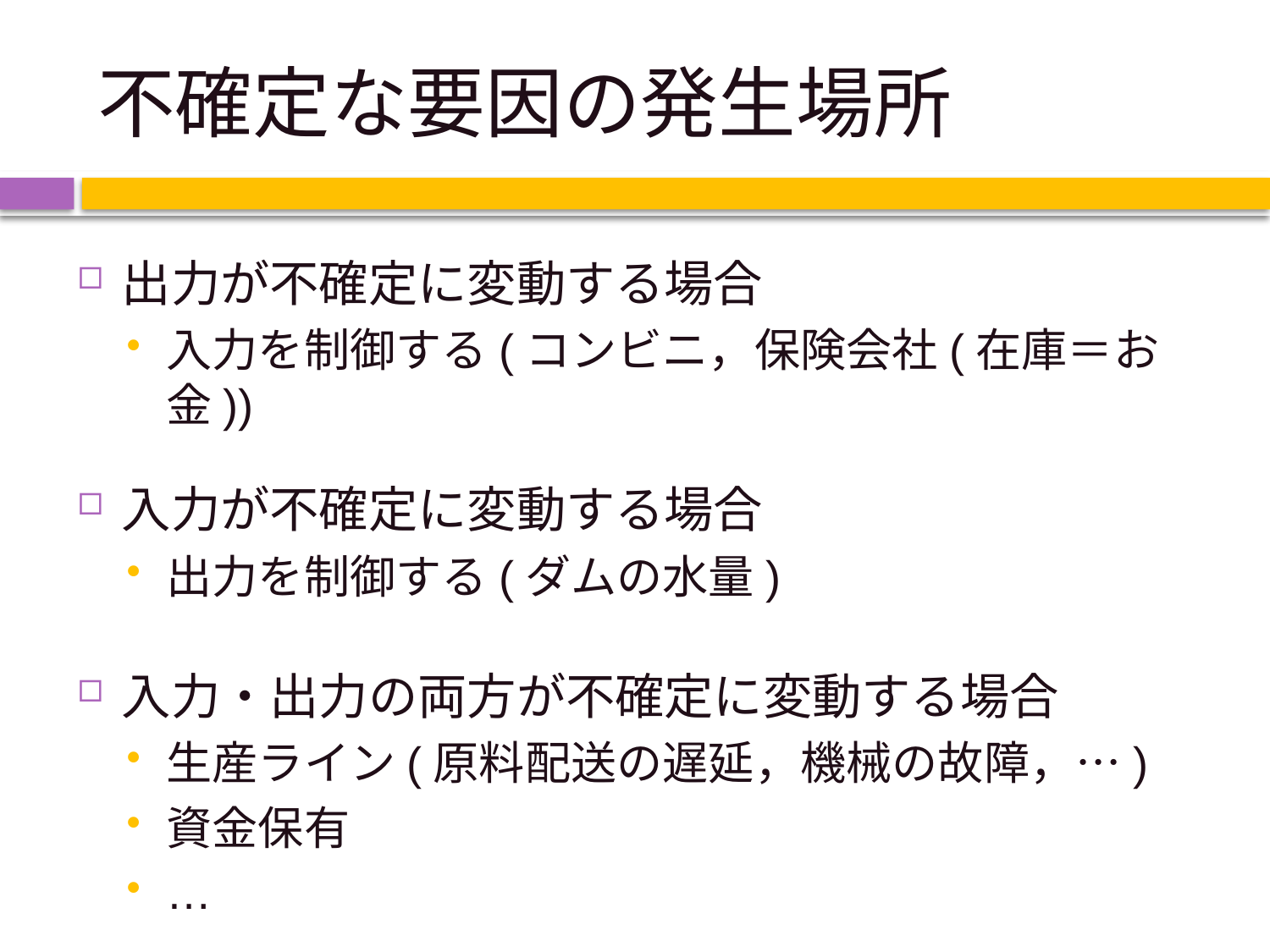

# 不確定な要因の発生場所
出力が不確定に変動する場合
入力を制御する(コンビニ，保険会社(在庫＝お金))

入力が不確定に変動する場合
出力を制御する(ダムの水量)

入力・出力の両方が不確定に変動する場合
生産ライン(原料配送の遅延，機械の故障，…)
資金保有
…